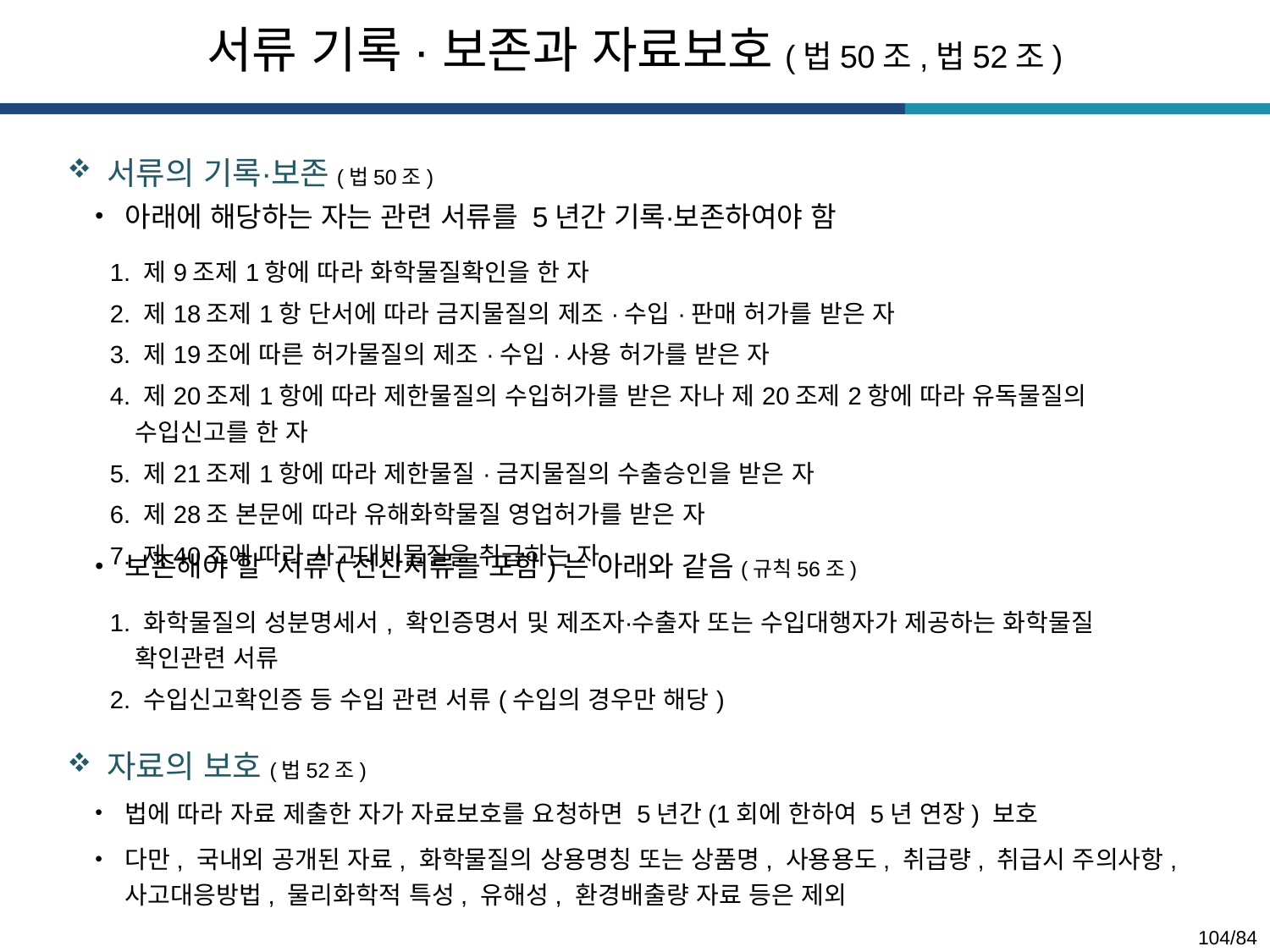

서류 기록·보존과 자료보호(법50조,법52조)
서류의 기록∙보존(법50조)
아래에 해당하는 자는 관련 서류를 5년간 기록∙보존하여야 함
| 1. 제9조제1항에 따라 화학물질확인을 한 자 2. 제18조제1항 단서에 따라 금지물질의 제조·수입·판매 허가를 받은 자 3. 제19조에 따른 허가물질의 제조·수입·사용 허가를 받은 자 4. 제20조제1항에 따라 제한물질의 수입허가를 받은 자나 제20조제2항에 따라 유독물질의 수입신고를 한 자 5. 제21조제1항에 따라 제한물질·금지물질의 수출승인을 받은 자 6. 제28조 본문에 따라 유해화학물질 영업허가를 받은 자 7. 제40조에 따라 사고대비물질을 취급하는 자 |
| --- |
보존해야 할  서류(전산서류를 포함)는 아래와 같음(규칙56조)
| 1. 화학물질의 성분명세서, 확인증명서 및 제조자∙수출자 또는 수입대행자가 제공하는 화학물질 확인관련 서류 2. 수입신고확인증 등 수입 관련 서류(수입의 경우만 해당) |
| --- |
자료의 보호(법52조)
법에 따라 자료 제출한 자가 자료보호를 요청하면 5년간(1회에 한하여 5년 연장) 보호
다만, 국내외 공개된 자료, 화학물질의 상용명칭 또는 상품명, 사용용도, 취급량, 취급시 주의사항, 사고대응방법, 물리화학적 특성, 유해성, 환경배출량 자료 등은 제외